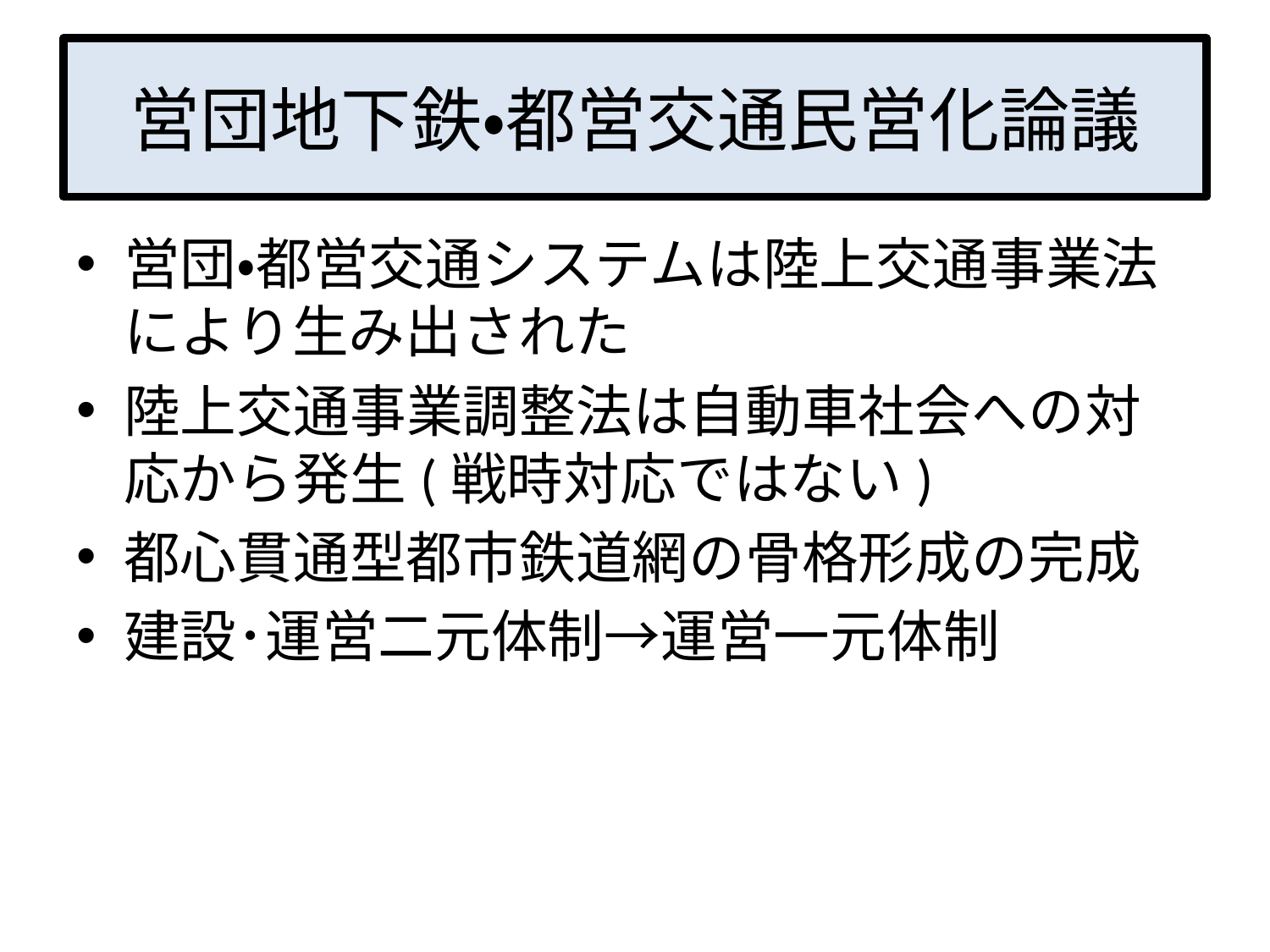

# 営団地下鉄・都営交通民営化論議
営団・都営交通システムは陸上交通事業法により生み出された
陸上交通事業調整法は自動車社会への対応から発生(戦時対応ではない)
都心貫通型都市鉄道網の骨格形成の完成
建設･運営二元体制→運営一元体制